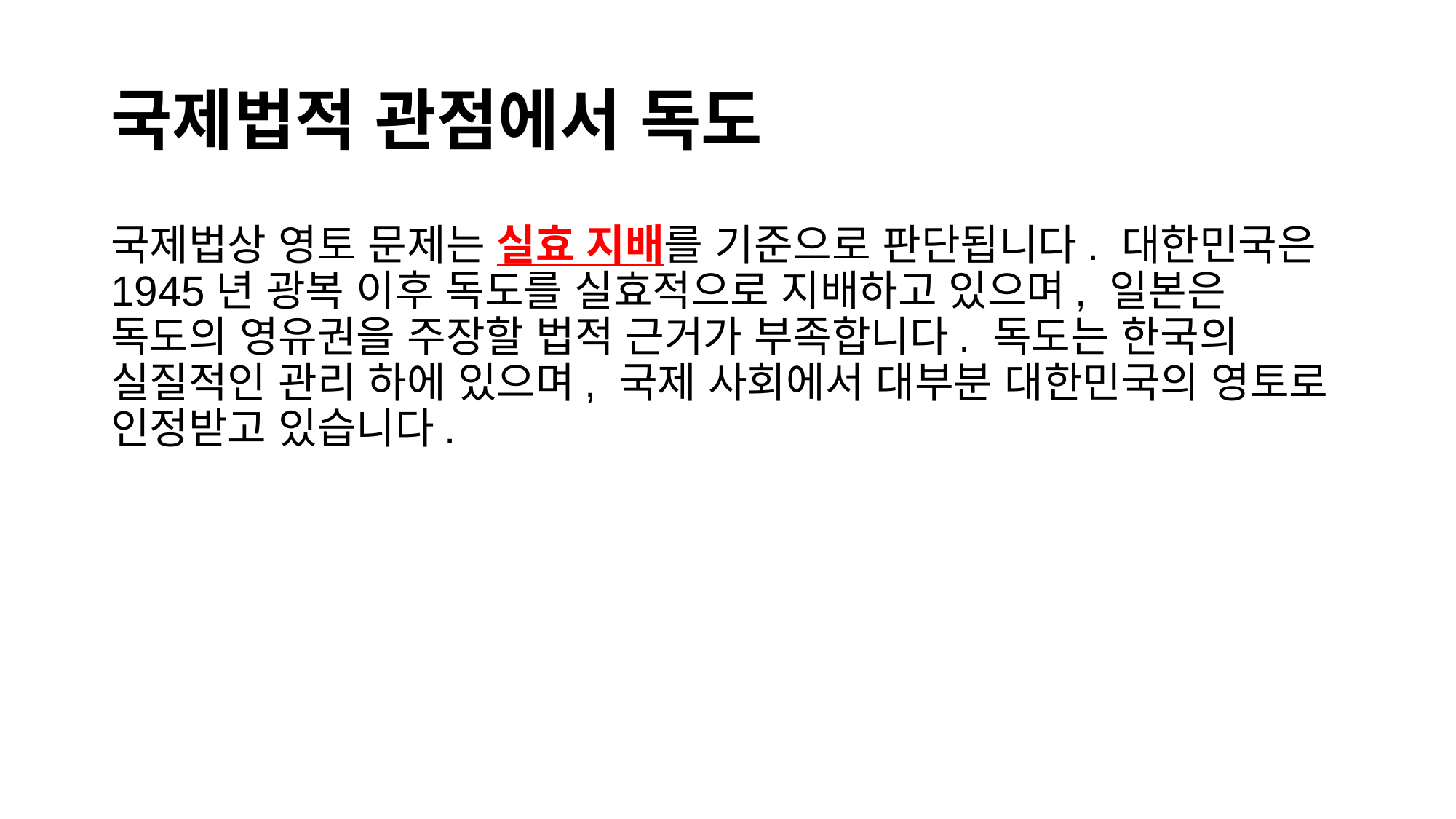

# 국제법적 관점에서 독도
국제법상 영토 문제는 실효 지배를 기준으로 판단됩니다. 대한민국은 1945년 광복 이후 독도를 실효적으로 지배하고 있으며, 일본은 독도의 영유권을 주장할 법적 근거가 부족합니다. 독도는 한국의 실질적인 관리 하에 있으며, 국제 사회에서 대부분 대한민국의 영토로 인정받고 있습니다.